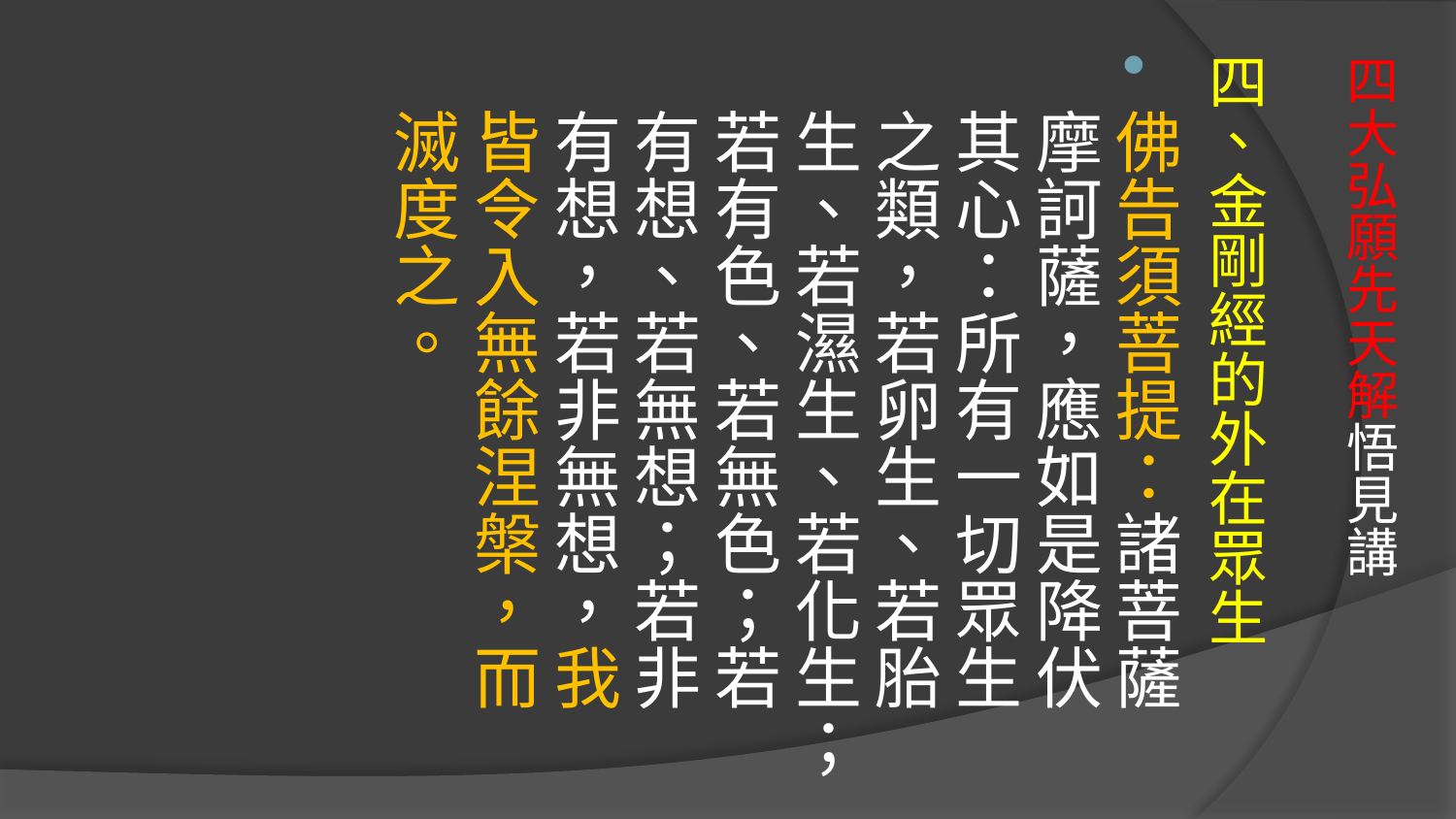

四、金剛經的外在眾生
佛告須菩提：諸菩薩摩訶薩，應如是降伏其心：所有一切眾生之類，若卵生、若胎生、若濕生、若化生；若有色、若無色；若有想、若無想；若非有想，若非無想，我皆令入無餘涅槃，而滅度之。

# 四大弘願先天解悟見講